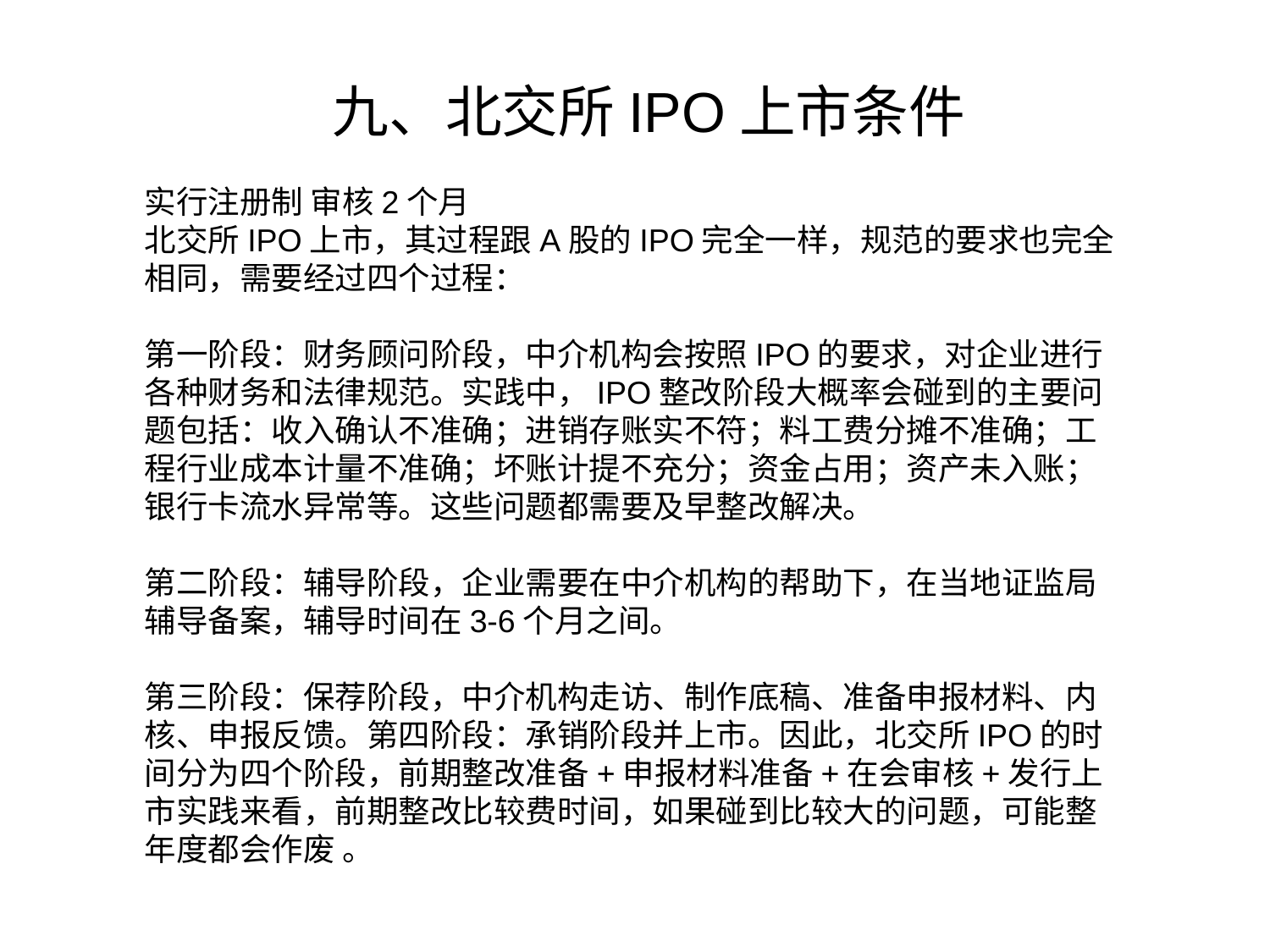

九、北交所IPO上市条件
实行注册制 审核2个月
北交所IPO上市，其过程跟A股的IPO完全一样，规范的要求也完全相同，需要经过四个过程：

第一阶段：财务顾问阶段，中介机构会按照IPO的要求，对企业进行各种财务和法律规范。实践中，IPO整改阶段大概率会碰到的主要问题包括：收入确认不准确；进销存账实不符；料工费分摊不准确；工程行业成本计量不准确；坏账计提不充分；资金占用；资产未入账；银行卡流水异常等。这些问题都需要及早整改解决。

第二阶段：辅导阶段，企业需要在中介机构的帮助下，在当地证监局辅导备案，辅导时间在3-6个月之间。

第三阶段：保荐阶段，中介机构走访、制作底稿、准备申报材料、内核、申报反馈。第四阶段：承销阶段并上市。因此，北交所IPO的时间分为四个阶段，前期整改准备+申报材料准备+在会审核+发行上市实践来看，前期整改比较费时间，如果碰到比较大的问题，可能整年度都会作废 。